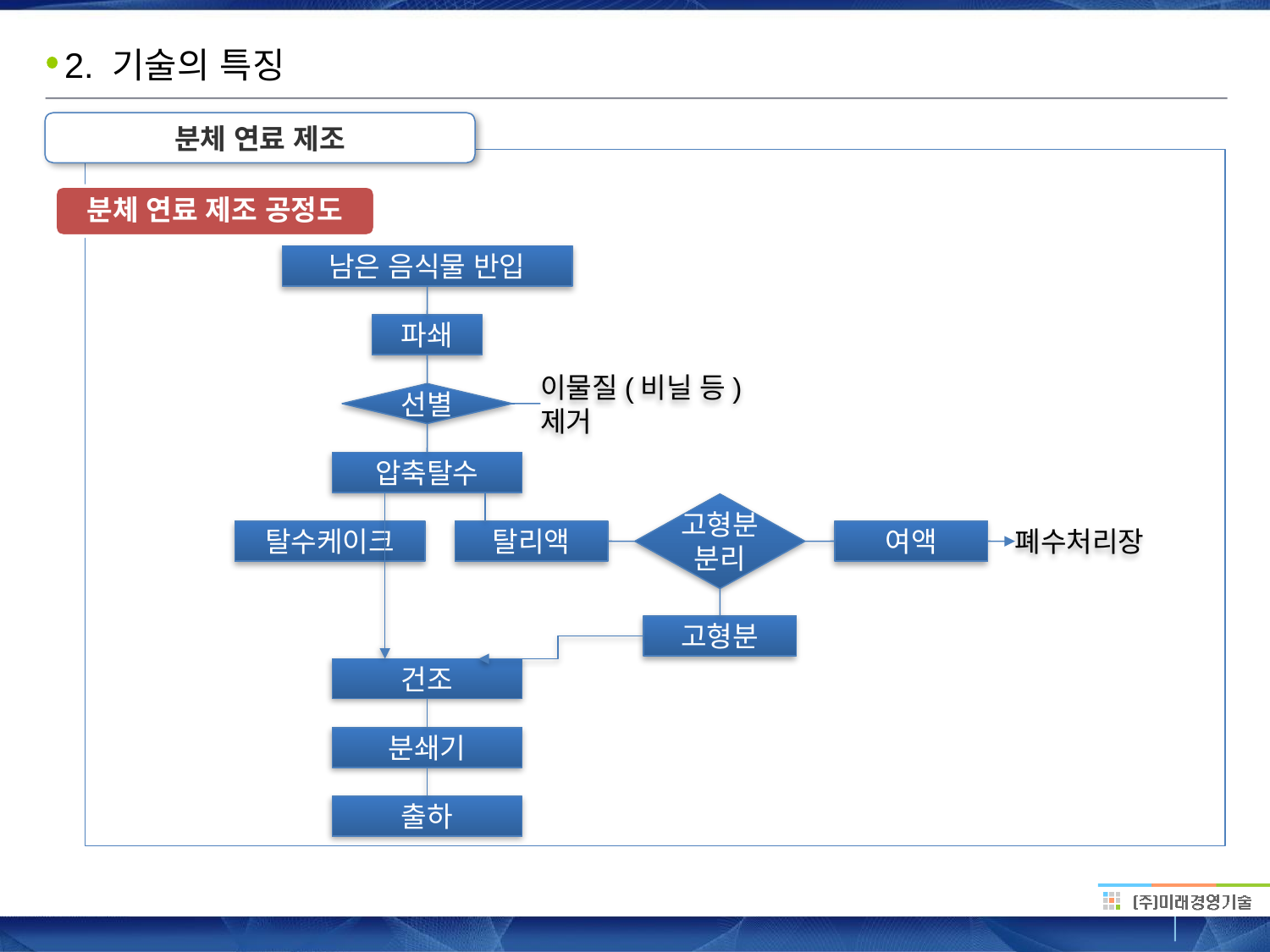

# 2. 기술의 특징
분체 연료 제조

분체 연료 제조 공정도
남은 음식물 반입
파쇄
선별
이물질(비닐 등) 제거
압축탈수
고형분
분리
탈수케이크
탈리액
여액
폐수처리장
고형분
건조
분쇄기
출하